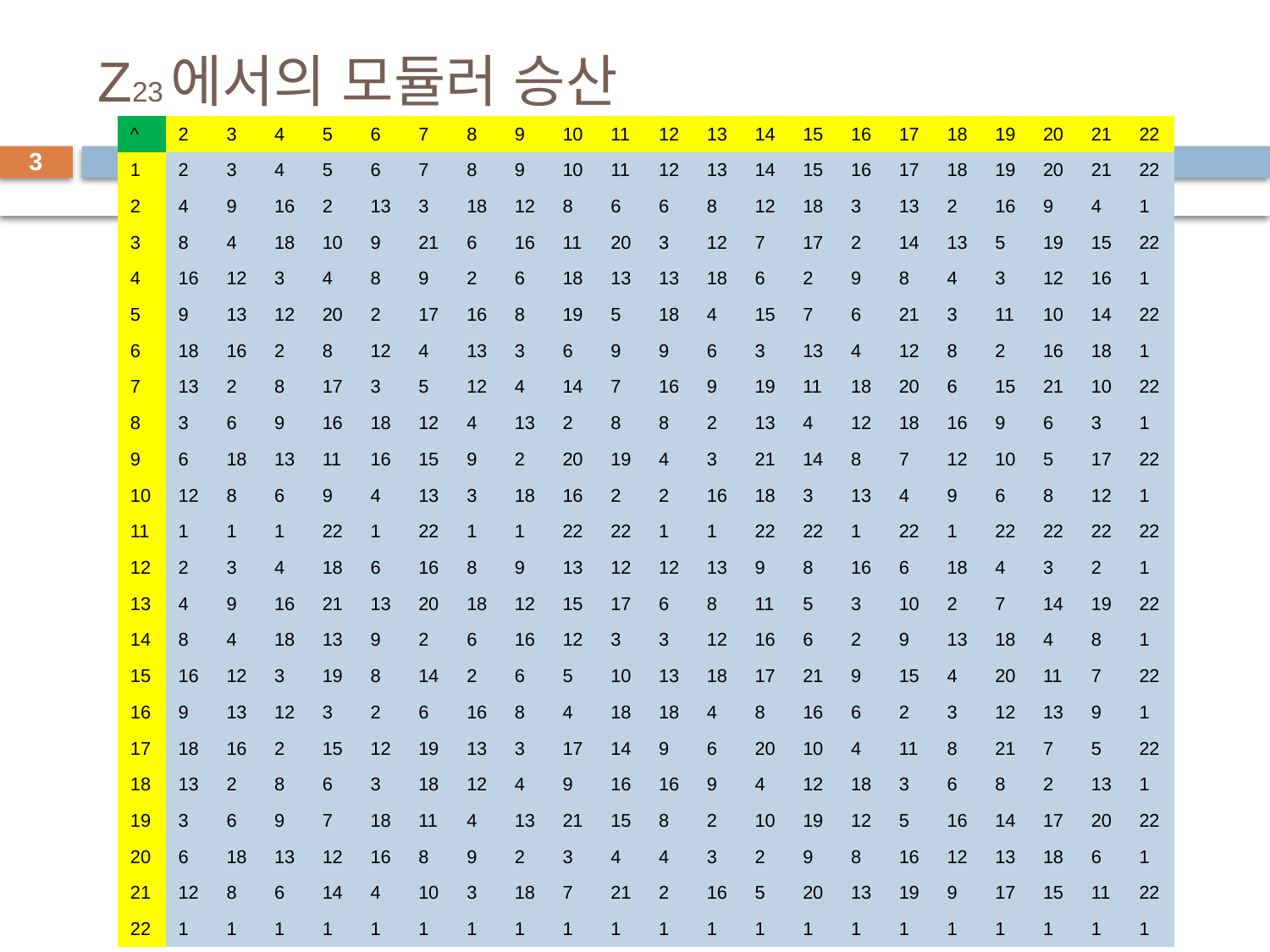

# Z23에서의 모듈러 승산
| ^ | 2 | 3 | 4 | 5 | 6 | 7 | 8 | 9 | 10 | 11 | 12 | 13 | 14 | 15 | 16 | 17 | 18 | 19 | 20 | 21 | 22 |
| --- | --- | --- | --- | --- | --- | --- | --- | --- | --- | --- | --- | --- | --- | --- | --- | --- | --- | --- | --- | --- | --- |
| 1 | 2 | 3 | 4 | 5 | 6 | 7 | 8 | 9 | 10 | 11 | 12 | 13 | 14 | 15 | 16 | 17 | 18 | 19 | 20 | 21 | 22 |
| 2 | 4 | 9 | 16 | 2 | 13 | 3 | 18 | 12 | 8 | 6 | 6 | 8 | 12 | 18 | 3 | 13 | 2 | 16 | 9 | 4 | 1 |
| 3 | 8 | 4 | 18 | 10 | 9 | 21 | 6 | 16 | 11 | 20 | 3 | 12 | 7 | 17 | 2 | 14 | 13 | 5 | 19 | 15 | 22 |
| 4 | 16 | 12 | 3 | 4 | 8 | 9 | 2 | 6 | 18 | 13 | 13 | 18 | 6 | 2 | 9 | 8 | 4 | 3 | 12 | 16 | 1 |
| 5 | 9 | 13 | 12 | 20 | 2 | 17 | 16 | 8 | 19 | 5 | 18 | 4 | 15 | 7 | 6 | 21 | 3 | 11 | 10 | 14 | 22 |
| 6 | 18 | 16 | 2 | 8 | 12 | 4 | 13 | 3 | 6 | 9 | 9 | 6 | 3 | 13 | 4 | 12 | 8 | 2 | 16 | 18 | 1 |
| 7 | 13 | 2 | 8 | 17 | 3 | 5 | 12 | 4 | 14 | 7 | 16 | 9 | 19 | 11 | 18 | 20 | 6 | 15 | 21 | 10 | 22 |
| 8 | 3 | 6 | 9 | 16 | 18 | 12 | 4 | 13 | 2 | 8 | 8 | 2 | 13 | 4 | 12 | 18 | 16 | 9 | 6 | 3 | 1 |
| 9 | 6 | 18 | 13 | 11 | 16 | 15 | 9 | 2 | 20 | 19 | 4 | 3 | 21 | 14 | 8 | 7 | 12 | 10 | 5 | 17 | 22 |
| 10 | 12 | 8 | 6 | 9 | 4 | 13 | 3 | 18 | 16 | 2 | 2 | 16 | 18 | 3 | 13 | 4 | 9 | 6 | 8 | 12 | 1 |
| 11 | 1 | 1 | 1 | 22 | 1 | 22 | 1 | 1 | 22 | 22 | 1 | 1 | 22 | 22 | 1 | 22 | 1 | 22 | 22 | 22 | 22 |
| 12 | 2 | 3 | 4 | 18 | 6 | 16 | 8 | 9 | 13 | 12 | 12 | 13 | 9 | 8 | 16 | 6 | 18 | 4 | 3 | 2 | 1 |
| 13 | 4 | 9 | 16 | 21 | 13 | 20 | 18 | 12 | 15 | 17 | 6 | 8 | 11 | 5 | 3 | 10 | 2 | 7 | 14 | 19 | 22 |
| 14 | 8 | 4 | 18 | 13 | 9 | 2 | 6 | 16 | 12 | 3 | 3 | 12 | 16 | 6 | 2 | 9 | 13 | 18 | 4 | 8 | 1 |
| 15 | 16 | 12 | 3 | 19 | 8 | 14 | 2 | 6 | 5 | 10 | 13 | 18 | 17 | 21 | 9 | 15 | 4 | 20 | 11 | 7 | 22 |
| 16 | 9 | 13 | 12 | 3 | 2 | 6 | 16 | 8 | 4 | 18 | 18 | 4 | 8 | 16 | 6 | 2 | 3 | 12 | 13 | 9 | 1 |
| 17 | 18 | 16 | 2 | 15 | 12 | 19 | 13 | 3 | 17 | 14 | 9 | 6 | 20 | 10 | 4 | 11 | 8 | 21 | 7 | 5 | 22 |
| 18 | 13 | 2 | 8 | 6 | 3 | 18 | 12 | 4 | 9 | 16 | 16 | 9 | 4 | 12 | 18 | 3 | 6 | 8 | 2 | 13 | 1 |
| 19 | 3 | 6 | 9 | 7 | 18 | 11 | 4 | 13 | 21 | 15 | 8 | 2 | 10 | 19 | 12 | 5 | 16 | 14 | 17 | 20 | 22 |
| 20 | 6 | 18 | 13 | 12 | 16 | 8 | 9 | 2 | 3 | 4 | 4 | 3 | 2 | 9 | 8 | 16 | 12 | 13 | 18 | 6 | 1 |
| 21 | 12 | 8 | 6 | 14 | 4 | 10 | 3 | 18 | 7 | 21 | 2 | 16 | 5 | 20 | 13 | 19 | 9 | 17 | 15 | 11 | 22 |
| 22 | 1 | 1 | 1 | 1 | 1 | 1 | 1 | 1 | 1 | 1 | 1 | 1 | 1 | 1 | 1 | 1 | 1 | 1 | 1 | 1 | 1 |
3